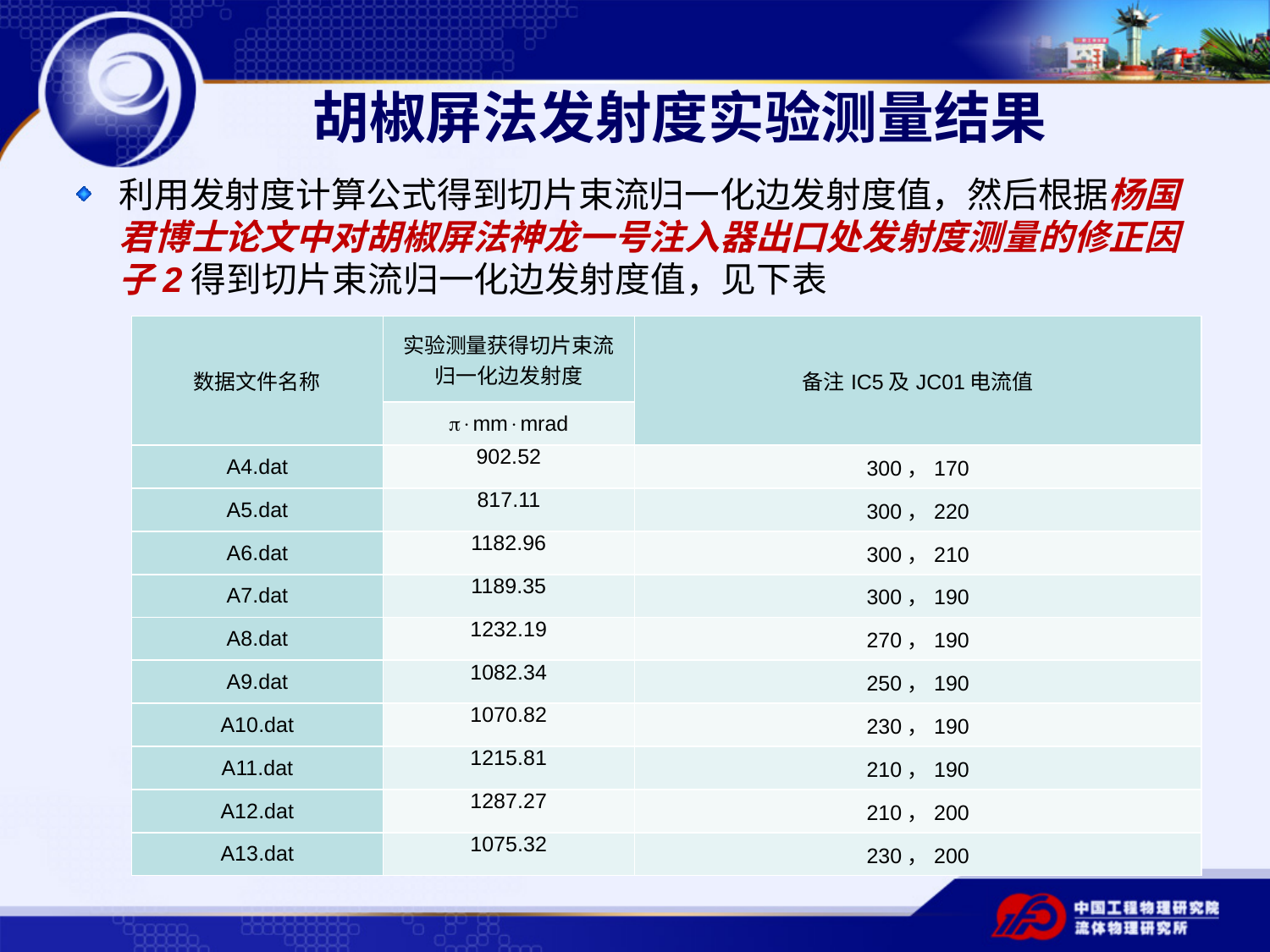

# 胡椒屏法发射度实验测量结果
利用发射度计算公式得到切片束流归一化边发射度值，然后根据杨国君博士论文中对胡椒屏法神龙一号注入器出口处发射度测量的修正因子2得到切片束流归一化边发射度值，见下表

| 数据文件名称 | 实验测量获得切片束流归一化边发射度 | 备注IC5及JC01电流值 |
| --- | --- | --- |
|  | π⋅mm⋅mrad |  |
| A4.dat | 902.52 | 300，170 |
| A5.dat | 817.11 | 300，220 |
| A6.dat | 1182.96 | 300，210 |
| A7.dat | 1189.35 | 300，190 |
| A8.dat | 1232.19 | 270，190 |
| A9.dat | 1082.34 | 250，190 |
| A10.dat | 1070.82 | 230，190 |
| A11.dat | 1215.81 | 210，190 |
| A12.dat | 1287.27 | 210，200 |
| A13.dat | 1075.32 | 230，200 |